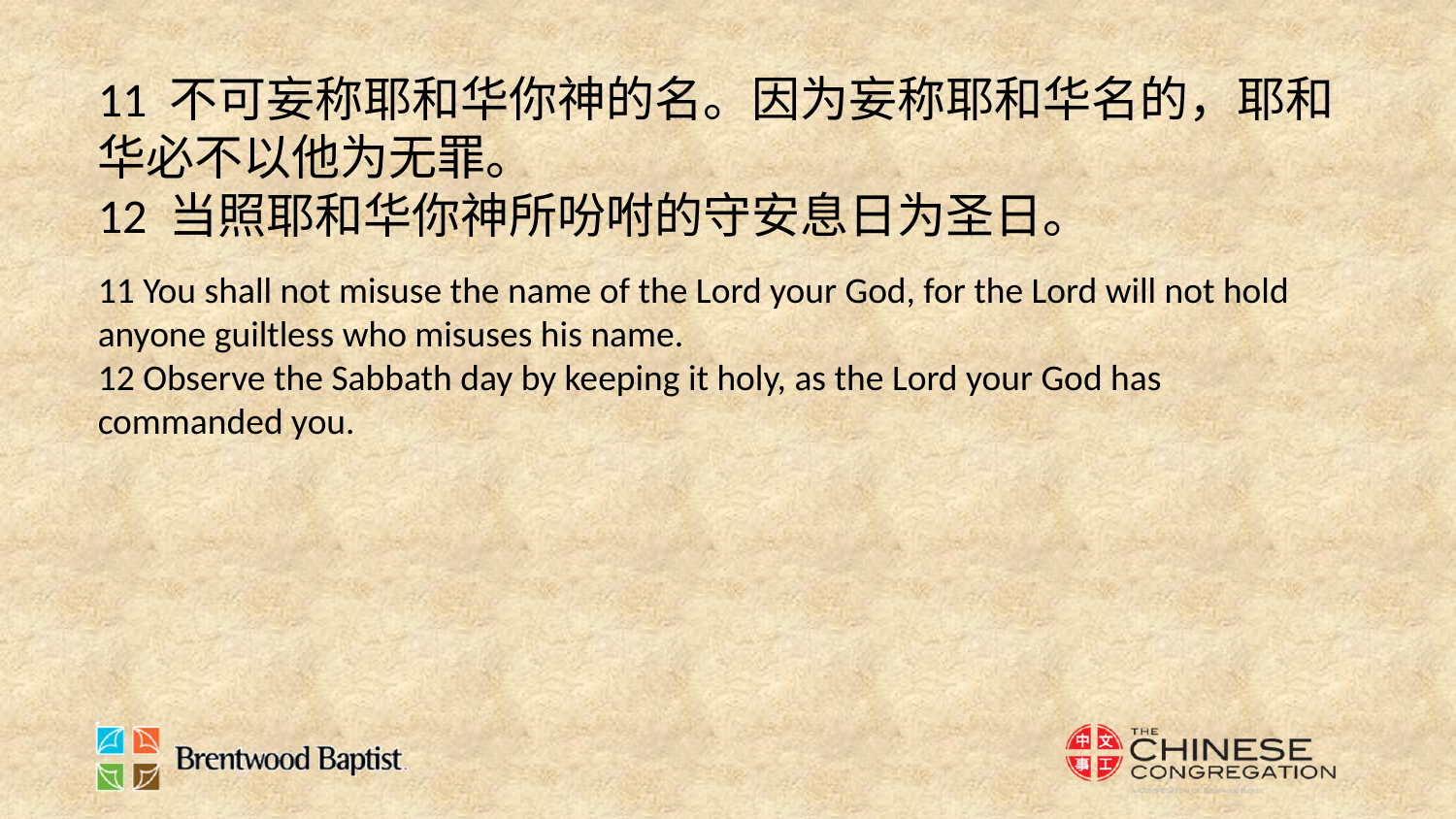

11 不可妄称耶和华你神的名。因为妄称耶和华名的，耶和华必不以他为无罪。
12 当照耶和华你神所吩咐的守安息日为圣日。

11 You shall not misuse the name of the Lord your God, for the Lord will not hold anyone guiltless who misuses his name.
12 Observe the Sabbath day by keeping it holy, as the Lord your God has commanded you.